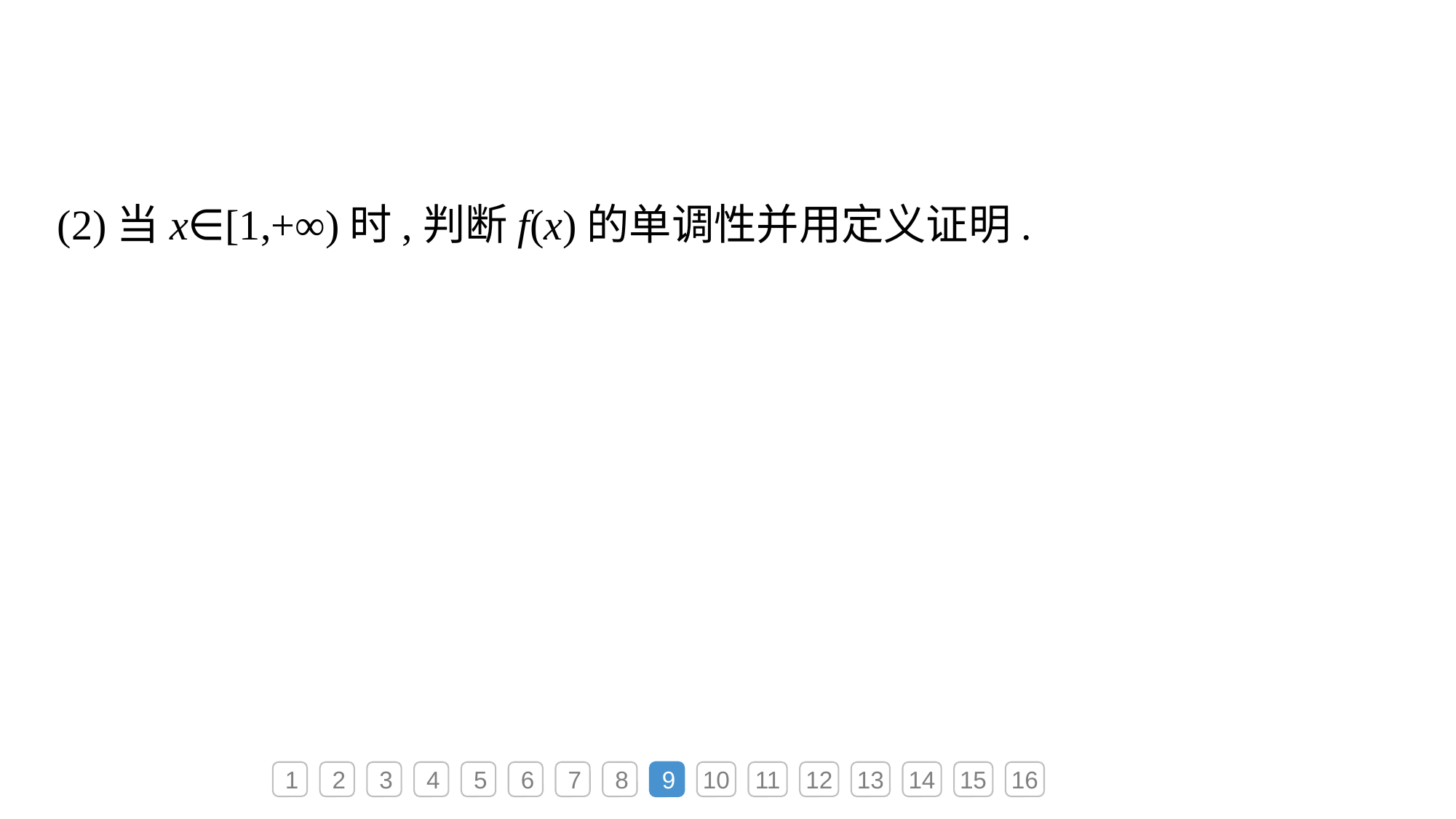

(2)当x∈[1,+∞)时,判断f(x)的单调性并用定义证明.
1
2
3
4
5
6
7
8
9
10
11
12
13
14
15
16